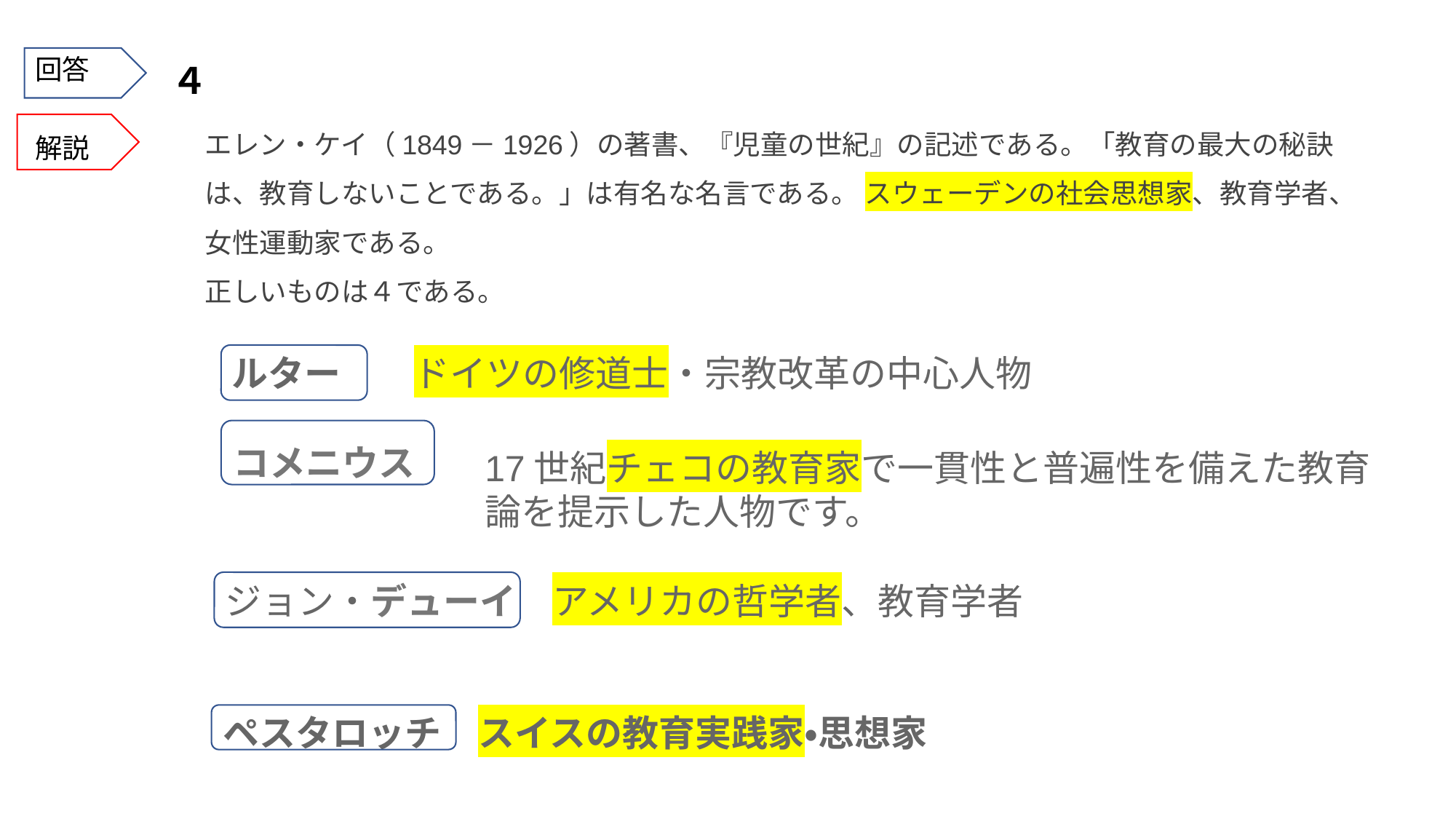

回答

４
エレン・ケイ（1849－1926）の著書、『児童の世紀』の記述である。「教育の最大の秘訣は、教育しないことである。」は有名な名言である。 スウェーデンの社会思想家、教育学者、女性運動家である。
正しいものは４である。

解説
ルター　　ドイツの修道士・宗教改革の中心人物

コメニウス
17世紀チェコの教育家で一貫性と普遍性を備えた教育論を提示した人物です。

ジョン・デューイ　アメリカの哲学者、教育学者

ペスタロッチ　スイスの教育実践家・思想家